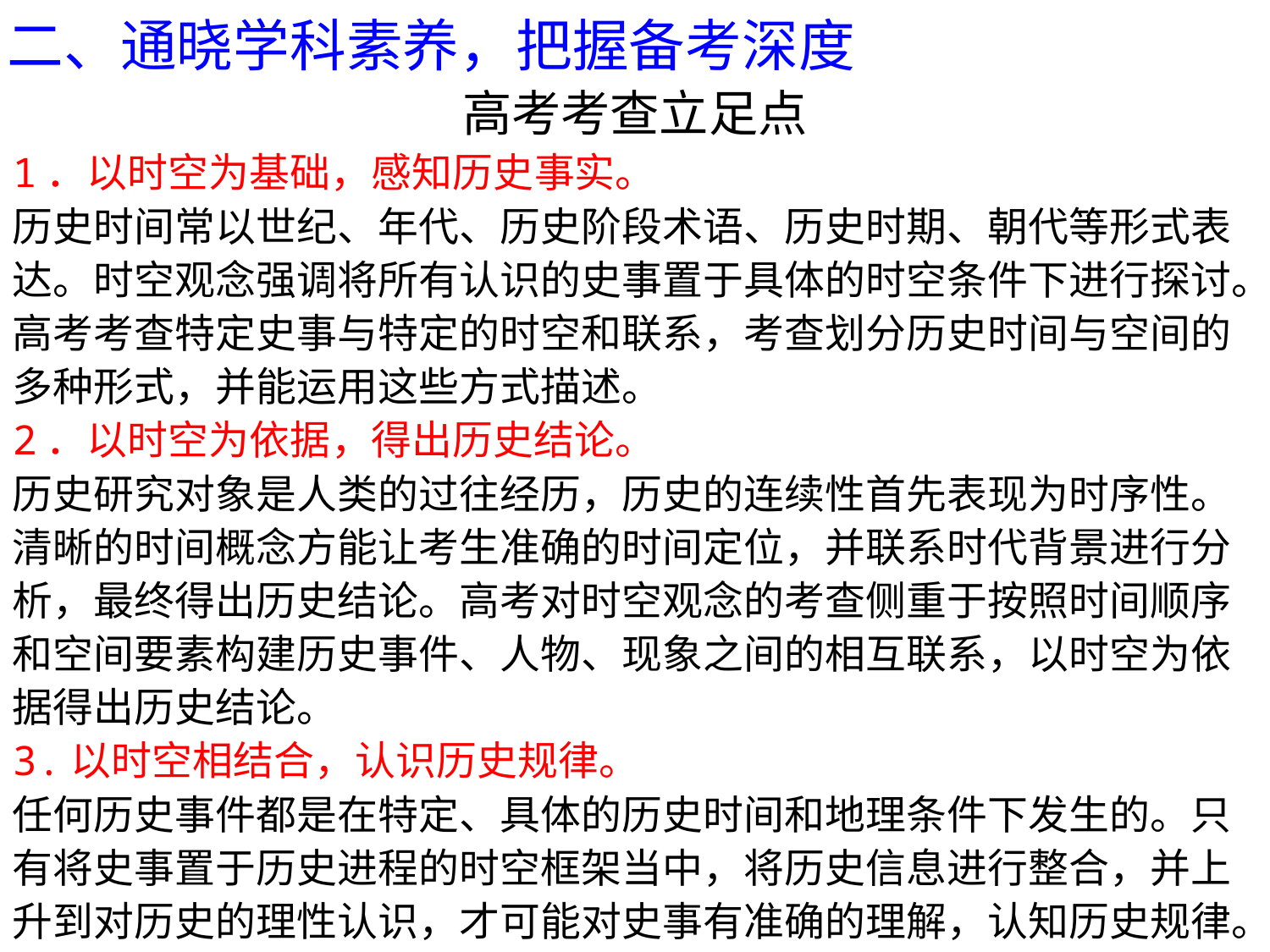

二、通晓学科素养，把握备考深度
高考考查立足点
1．以时空为基础，感知历史事实。
历史时间常以世纪、年代、历史阶段术语、历史时期、朝代等形式表达。时空观念强调将所有认识的史事置于具体的时空条件下进行探讨。高考考查特定史事与特定的时空和联系，考查划分历史时间与空间的多种形式，并能运用这些方式描述。
2．以时空为依据，得出历史结论。
历史研究对象是人类的过往经历，历史的连续性首先表现为时序性。清晰的时间概念方能让考生准确的时间定位，并联系时代背景进行分析，最终得出历史结论。高考对时空观念的考查侧重于按照时间顺序和空间要素构建历史事件、人物、现象之间的相互联系，以时空为依据得出历史结论。
3.以时空相结合，认识历史规律。
任何历史事件都是在特定、具体的历史时间和地理条件下发生的。只有将史事置于历史进程的时空框架当中，将历史信息进行整合，并上升到对历史的理性认识，才可能对史事有准确的理解，认知历史规律。